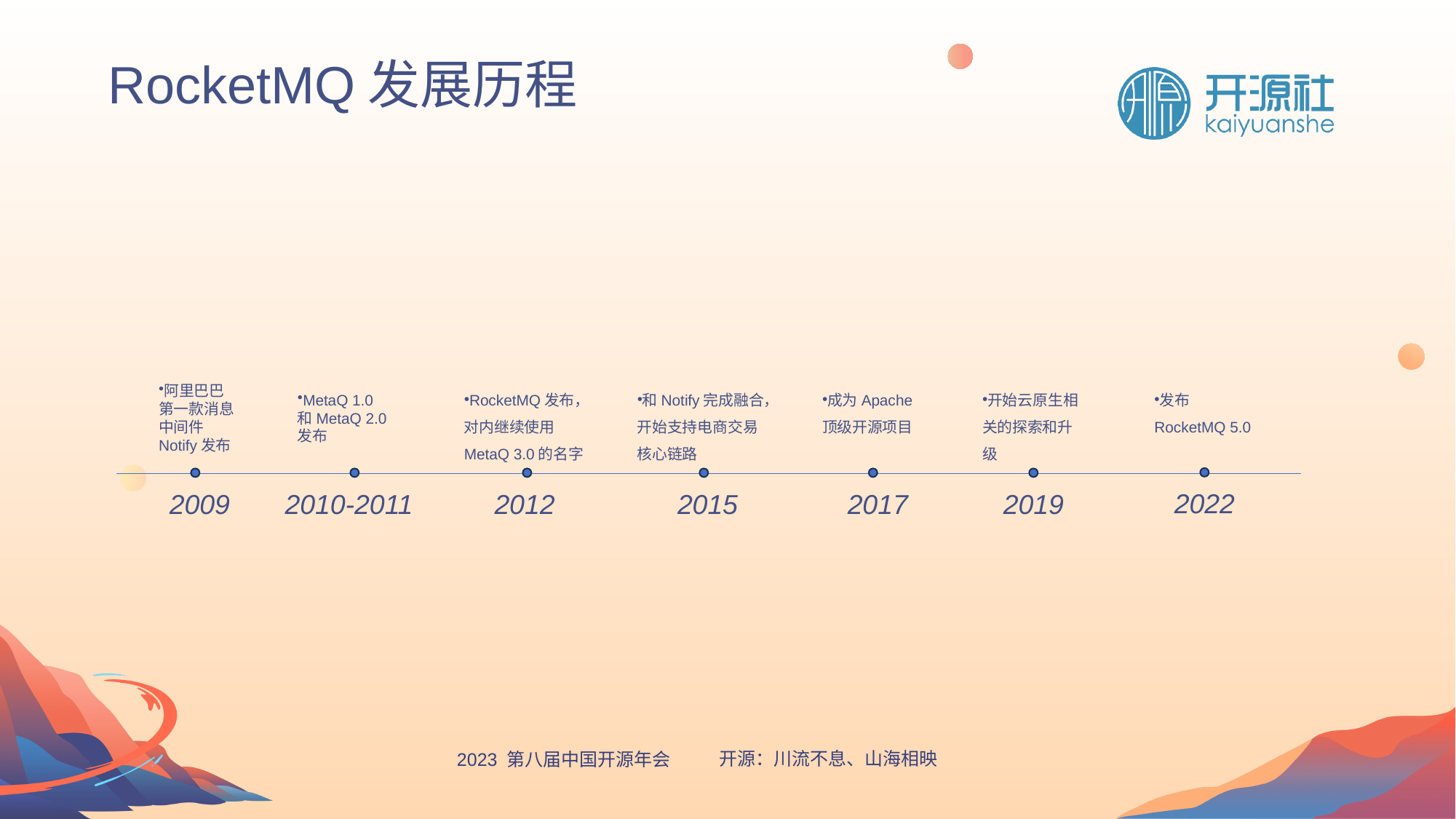

RocketMQ发展历程
阿里巴巴第一款消息中间件Notify发布
MetaQ 1.0
和MetaQ 2.0发布
RocketMQ发布，对内继续使用MetaQ 3.0的名字
和Notify完成融合，开始支持电商交易核心链路
成为Apache顶级开源项目
开始云原生相关的探索和升级
发布RocketMQ 5.0

2022
2009
2010-2011
2012
2015
2017
2019